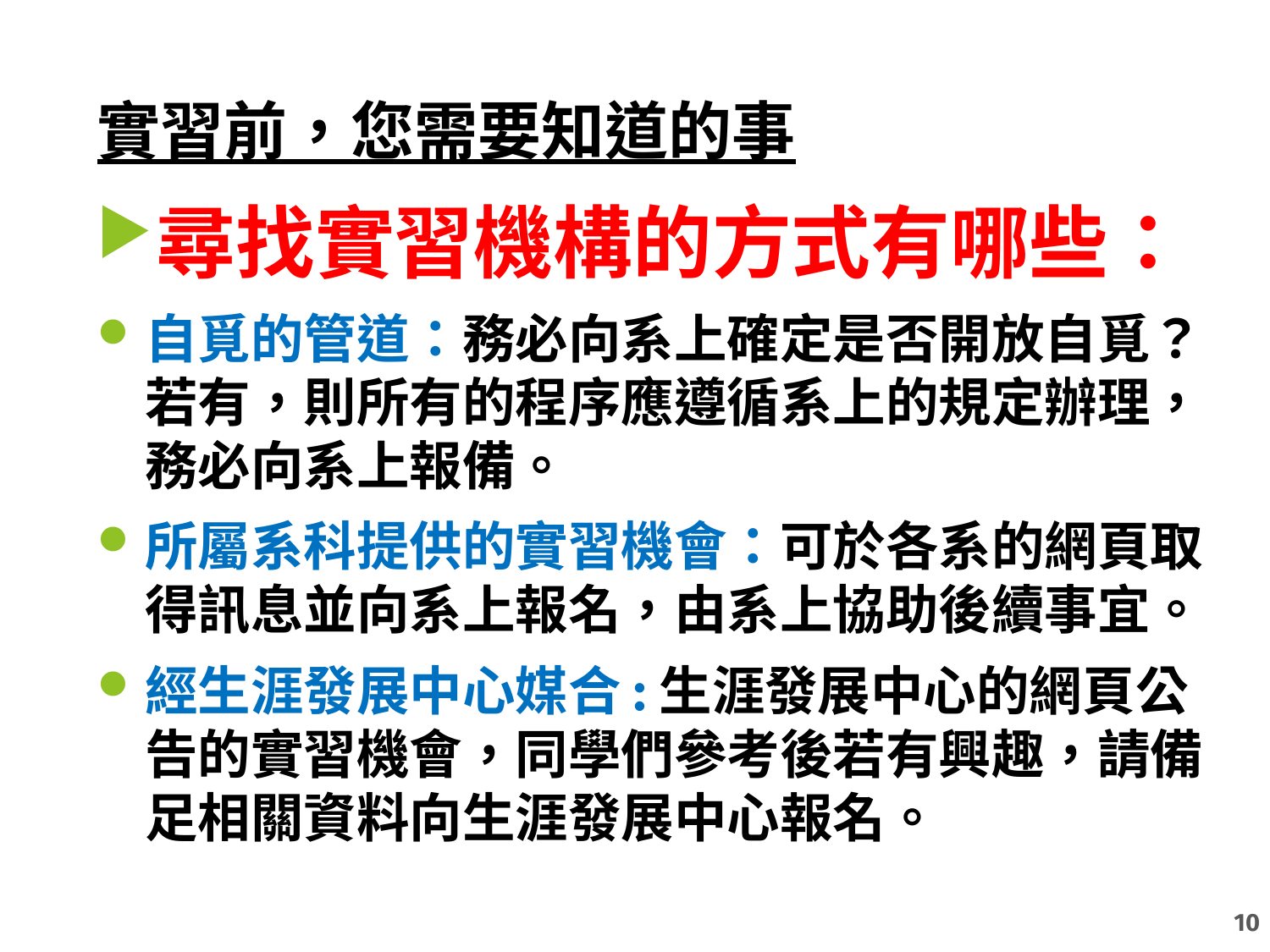

10
# 實習前，您需要知道的事
尋找實習機構的方式有哪些：
自覓的管道：務必向系上確定是否開放自覓？若有，則所有的程序應遵循系上的規定辦理，務必向系上報備。
所屬系科提供的實習機會：可於各系的網頁取得訊息並向系上報名，由系上協助後續事宜。
經生涯發展中心媒合:生涯發展中心的網頁公告的實習機會，同學們參考後若有興趣，請備足相關資料向生涯發展中心報名。